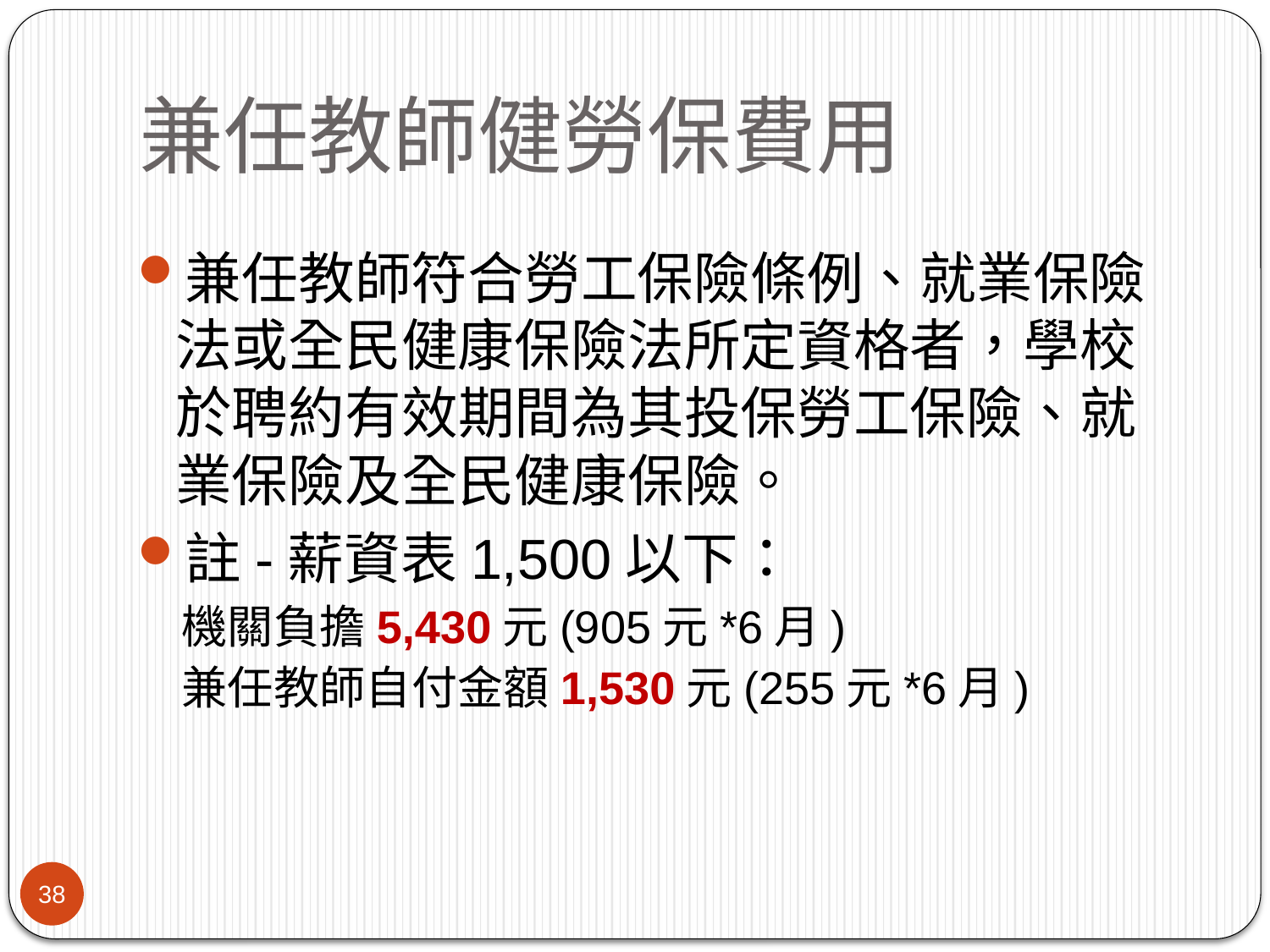

# 兼任教師健勞保費用
兼任教師符合勞工保險條例、就業保險法或全民健康保險法所定資格者，學校於聘約有效期間為其投保勞工保險、就業保險及全民健康保險。
註-薪資表1,500以下：
機關負擔5,430元(905元*6月)
兼任教師自付金額1,530元(255元*6月)

38